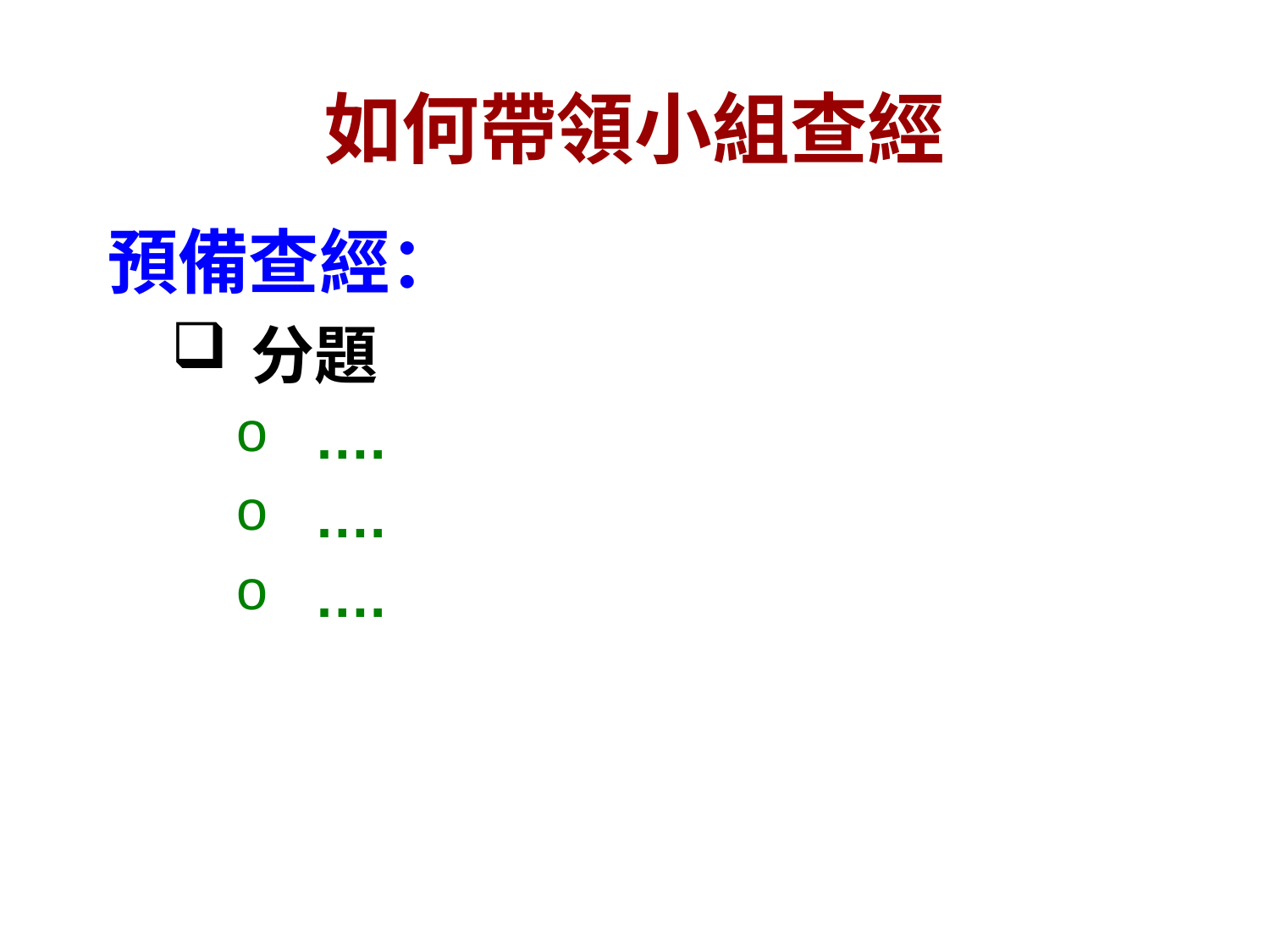

# 如何帶領小組查經
預備查經：
分題
….
….
….